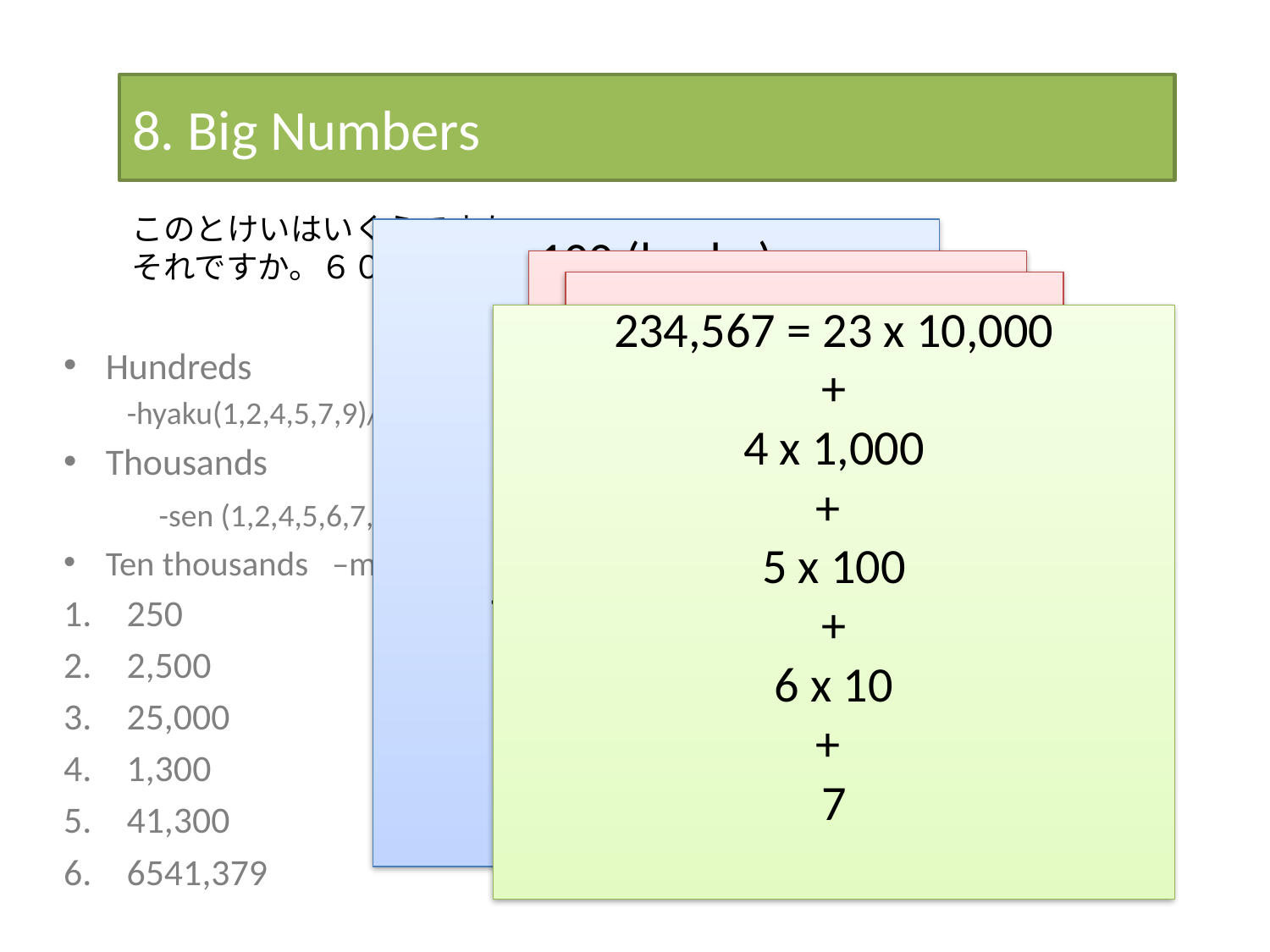

# 8. Big Numbers
このとけいはいくらですか。
それですか。６０００えんです。
100 (hyaku)
200 (nihyaku)
300 (sanbyaku)
400 (yonhyaku)
500 (gohyaku)
600 (roppyaku)
700 (nanahyaku)
800 (happyaku)
900 (kyuuhyaku)
1,000

1,000 (sen [NOT, issen])
2,000 (nisen)
3,000 (sanzen)
4,000 (yonsen)
5,000 (gosen)
6,000 (rokusen)
7,000 (nanasen)
8,000 (hassen)
9,000 (kyuusen)
10,000 (ichiman)
10,000 (ichiman)
20,000 (niman)
30,000 (sanma)
40,000 (yonman)
50,000 (goman)
60,000 (rokuman)
70,000 (nanaman)
80,000 (hachiman)
90,000 (kyuuman)
100,000 (zyuuman)
234,567 = 23 x 10,000
+
4 x 1,000
+
5 x 100
+
6 x 10
+
7

Hundreds
 -hyaku(1,2,4,5,7,9)/byaku(3)/pyaku(6,8)
Thousands
	-sen (1,2,4,5,6,7,8,9) / zen(3)
Ten thousands   –man
250
2,500
25,000
1,300
41,300
6541,379